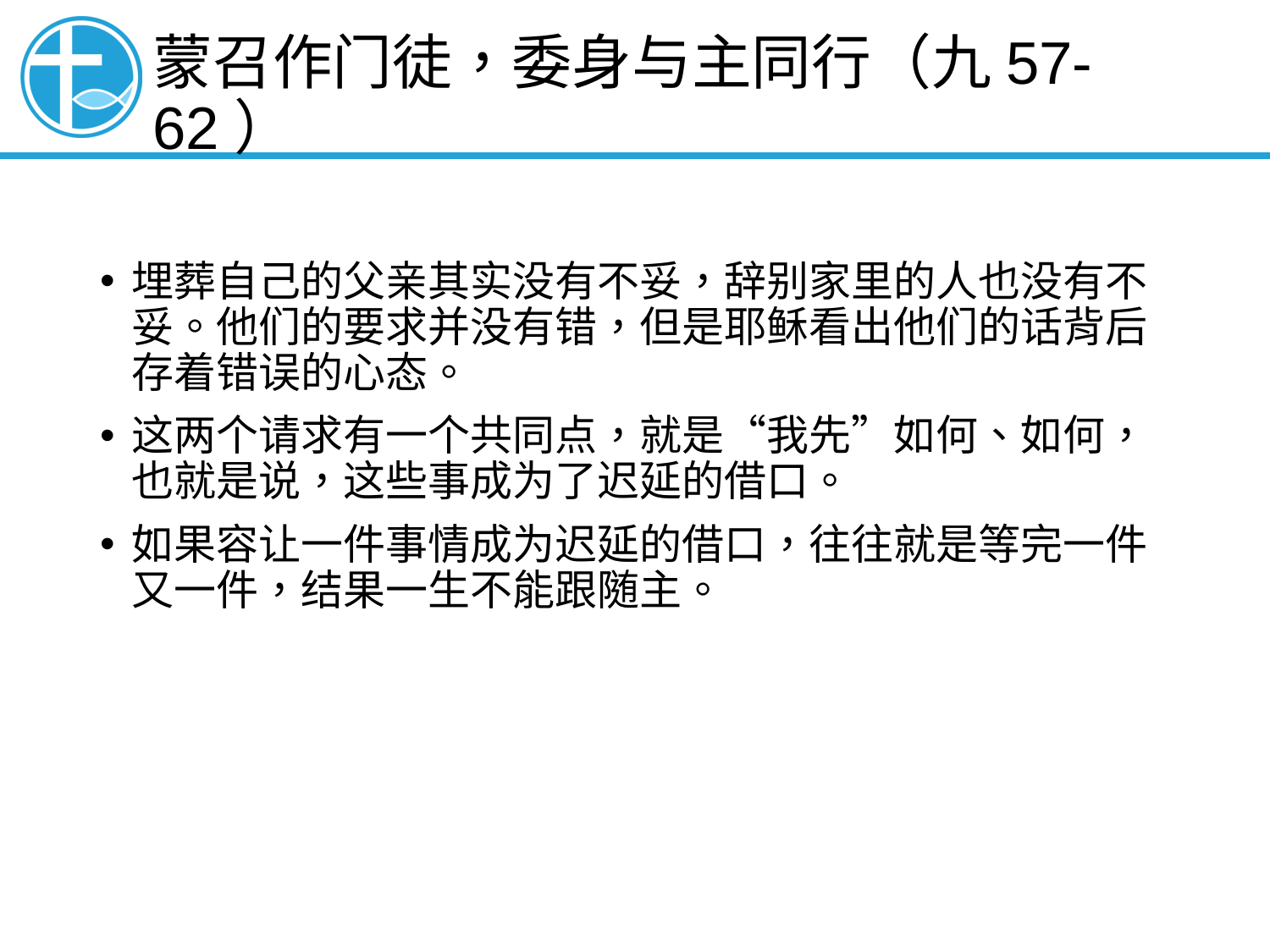

# 蒙召作门徒，委身与主同行（九57-62）
埋葬自己的父亲其实没有不妥，辞别家里的人也没有不妥。他们的要求并没有错，但是耶稣看出他们的话背后存着错误的心态。
这两个请求有一个共同点，就是“我先”如何、如何，也就是说，这些事成为了迟延的借口。
如果容让一件事情成为迟延的借口，往往就是等完一件又一件，结果一生不能跟随主。